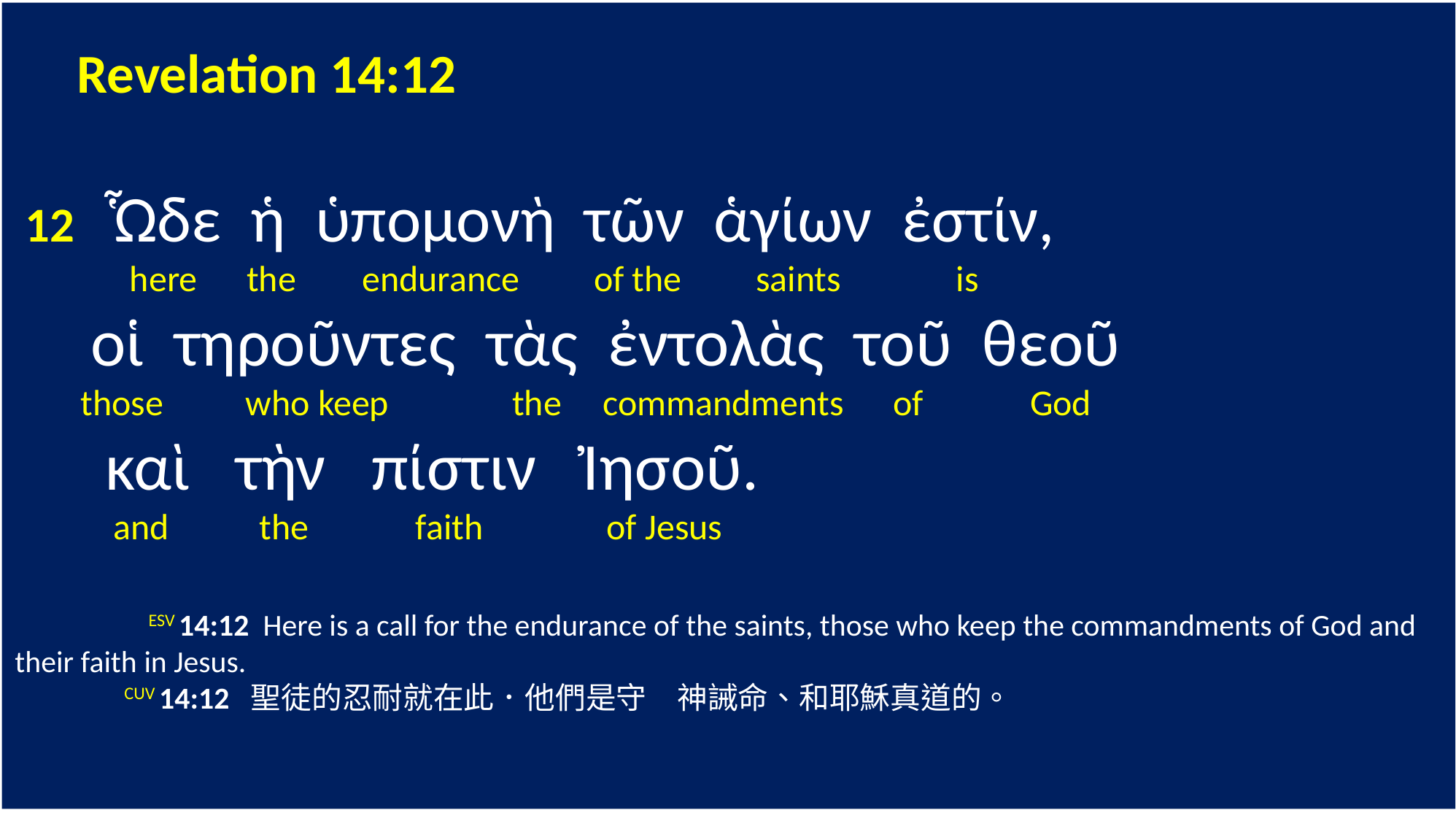

Revelation 14:12

 12    Ὧδε  ἡ  ὑπομονὴ  τῶν  ἁγίων  ἐστίν,
              here      the        endurance         of the         saints              is
     οἱ  τηροῦντες  τὰς  ἐντολὰς  τοῦ  θεοῦ
        those          who keep               the     commandments      of             God
      καὶ   τὴν   πίστιν   Ἰησοῦ.
            and           the             faith               of Jesus

 	      ESV 14:12  Here is a call for the endurance of the saints, those who keep the commandments of God and their faith in Jesus.
	CUV 14:12  聖徒的忍耐就在此．他們是守　神誡命、和耶穌真道的。